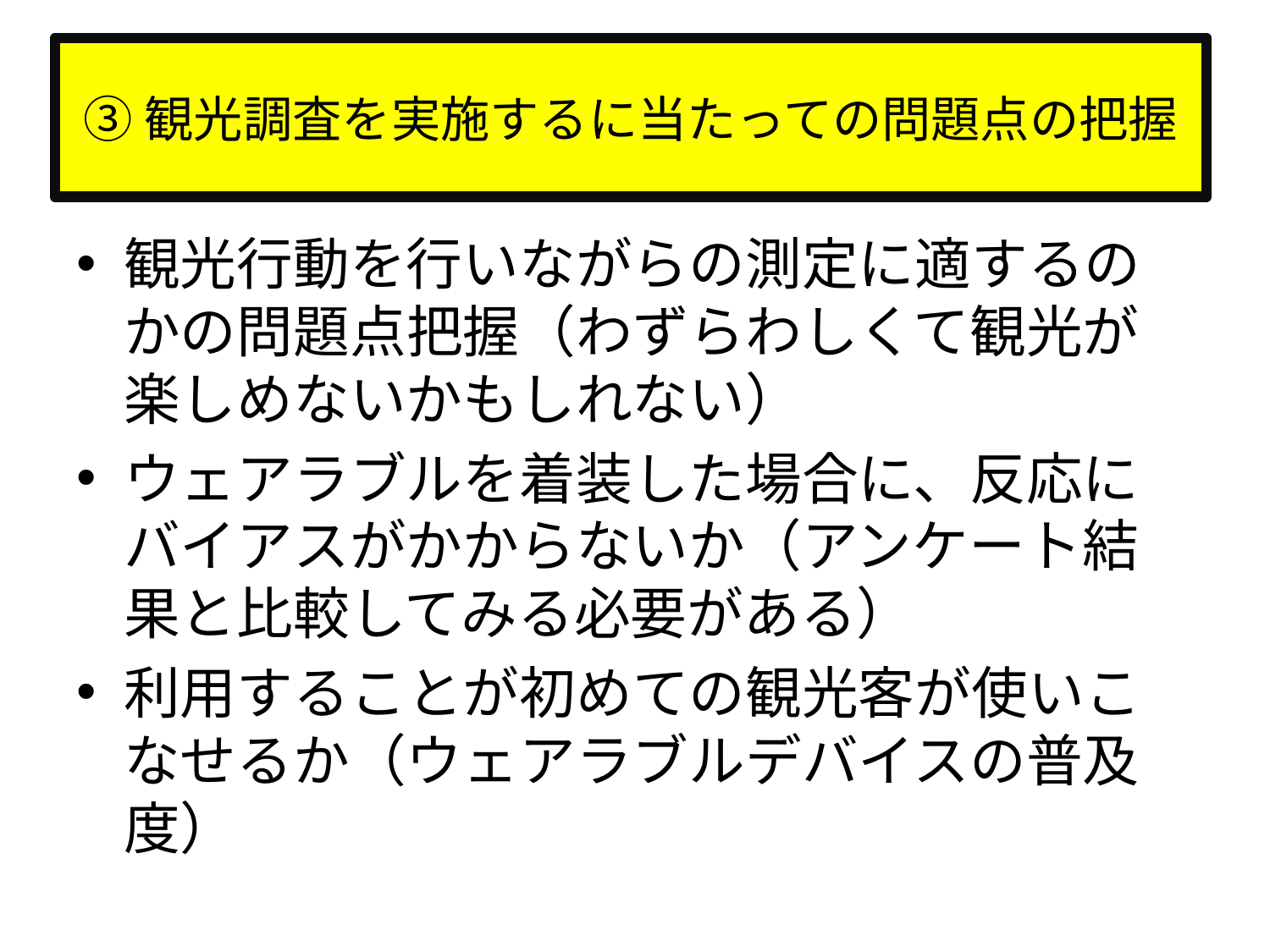

# ③観光調査を実施するに当たっての問題点の把握
観光行動を行いながらの測定に適するのかの問題点把握（わずらわしくて観光が楽しめないかもしれない）
ウェアラブルを着装した場合に、反応にバイアスがかからないか（アンケート結果と比較してみる必要がある）
利用することが初めての観光客が使いこなせるか（ウェアラブルデバイスの普及度）